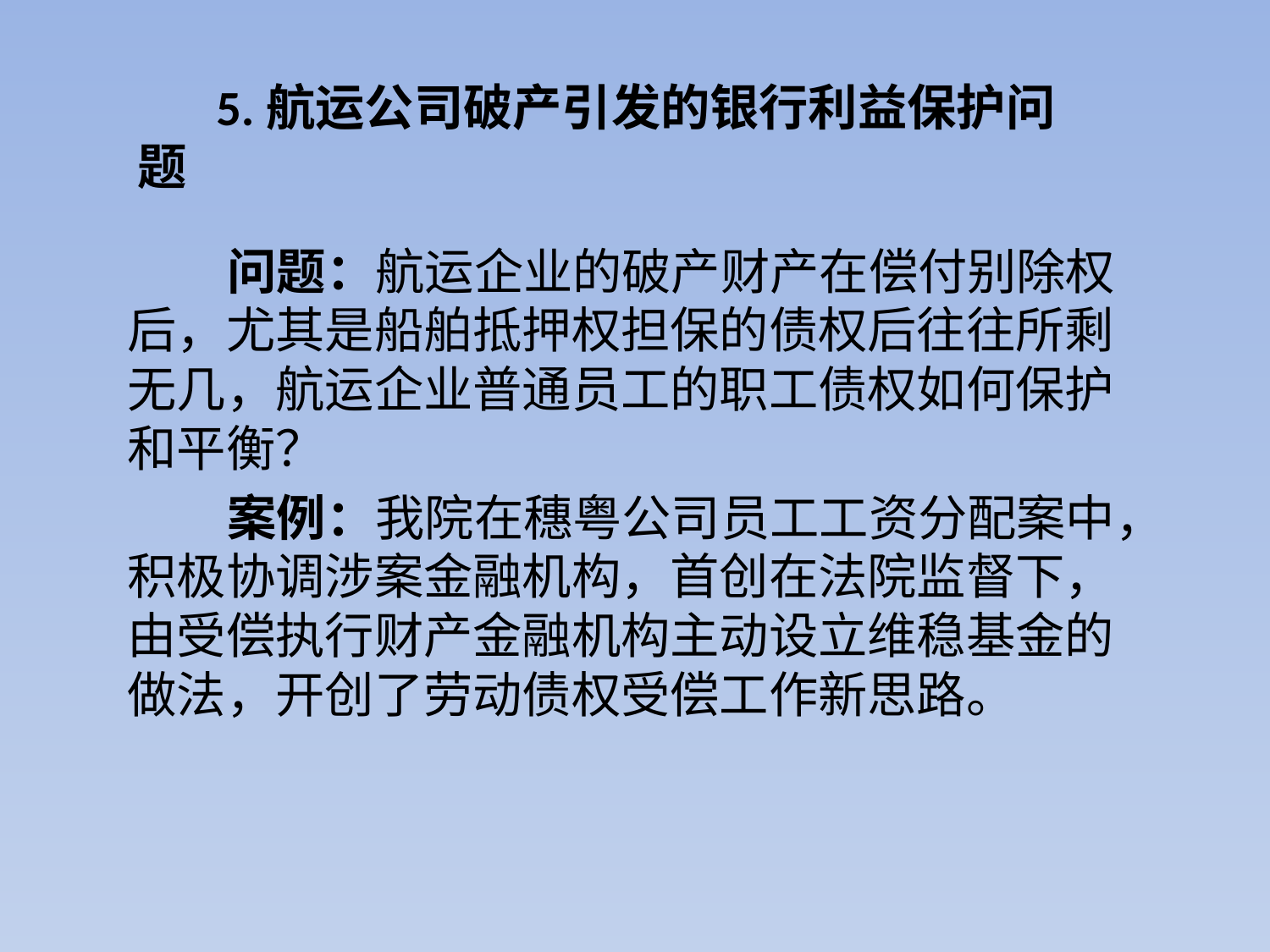

# 5.航运公司破产引发的银行利益保护问题

        问题：航运企业的破产财产在偿付别除权后，尤其是船舶抵押权担保的债权后往往所剩无几，航运企业普通员工的职工债权如何保护和平衡？
        案例：我院在穗粤公司员工工资分配案中，积极协调涉案金融机构，首创在法院监督下，由受偿执行财产金融机构主动设立维稳基金的做法，开创了劳动债权受偿工作新思路。